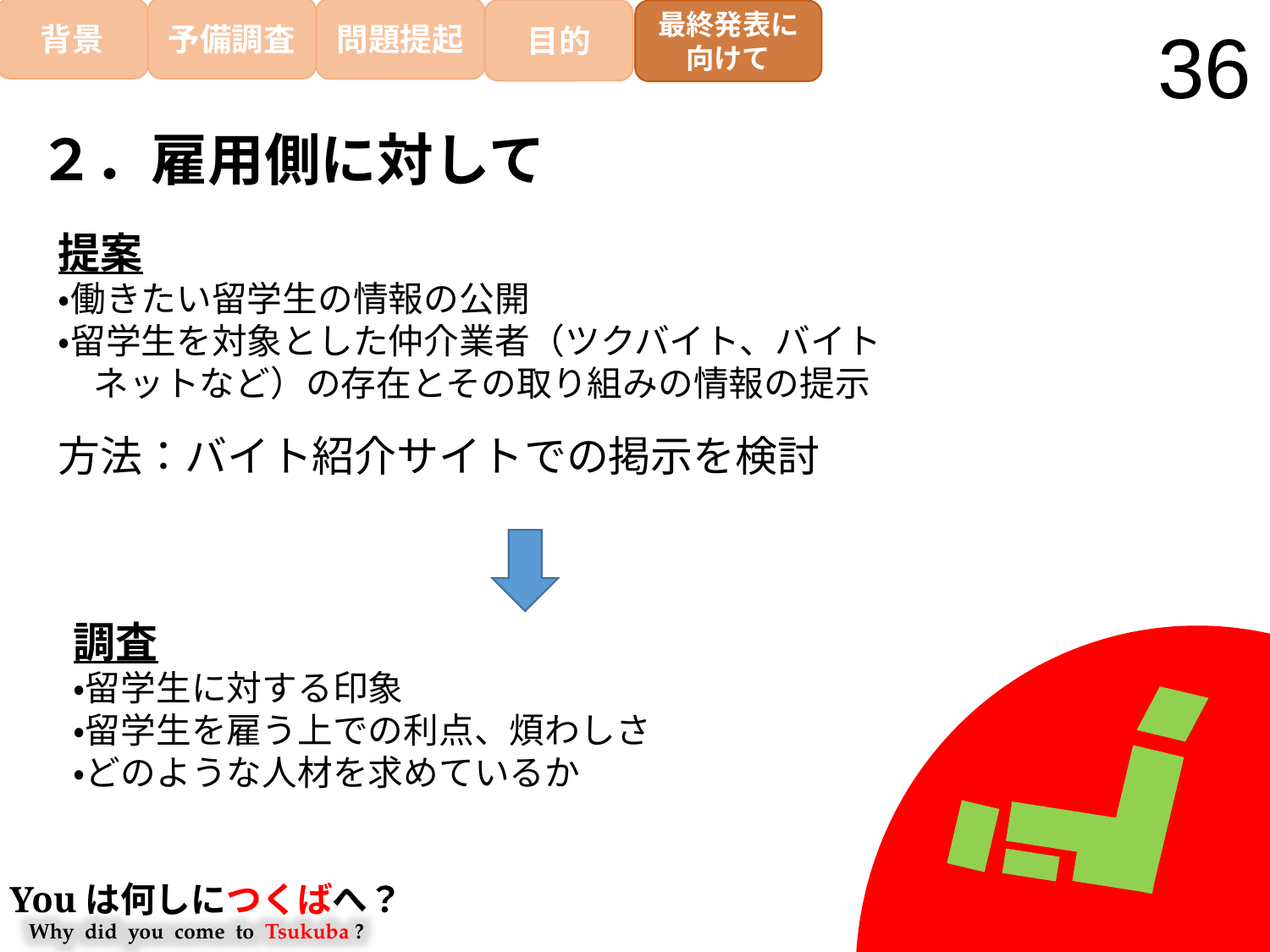

目的
予備調査
問題提起
背景
最終発表に
向けて
36
２．雇用側に対して
提案
・働きたい留学生の情報の公開
・留学生を対象とした仲介業者（ツクバイト、バイト
　ネットなど）の存在とその取り組みの情報の提示

方法：バイト紹介サイトでの掲示を検討

調査
・留学生に対する印象
・留学生を雇う上での利点、煩わしさ
・どのような人材を求めているか

Youは何しにつくばへ？
Why  did  you  come  to  Tsukuba ?